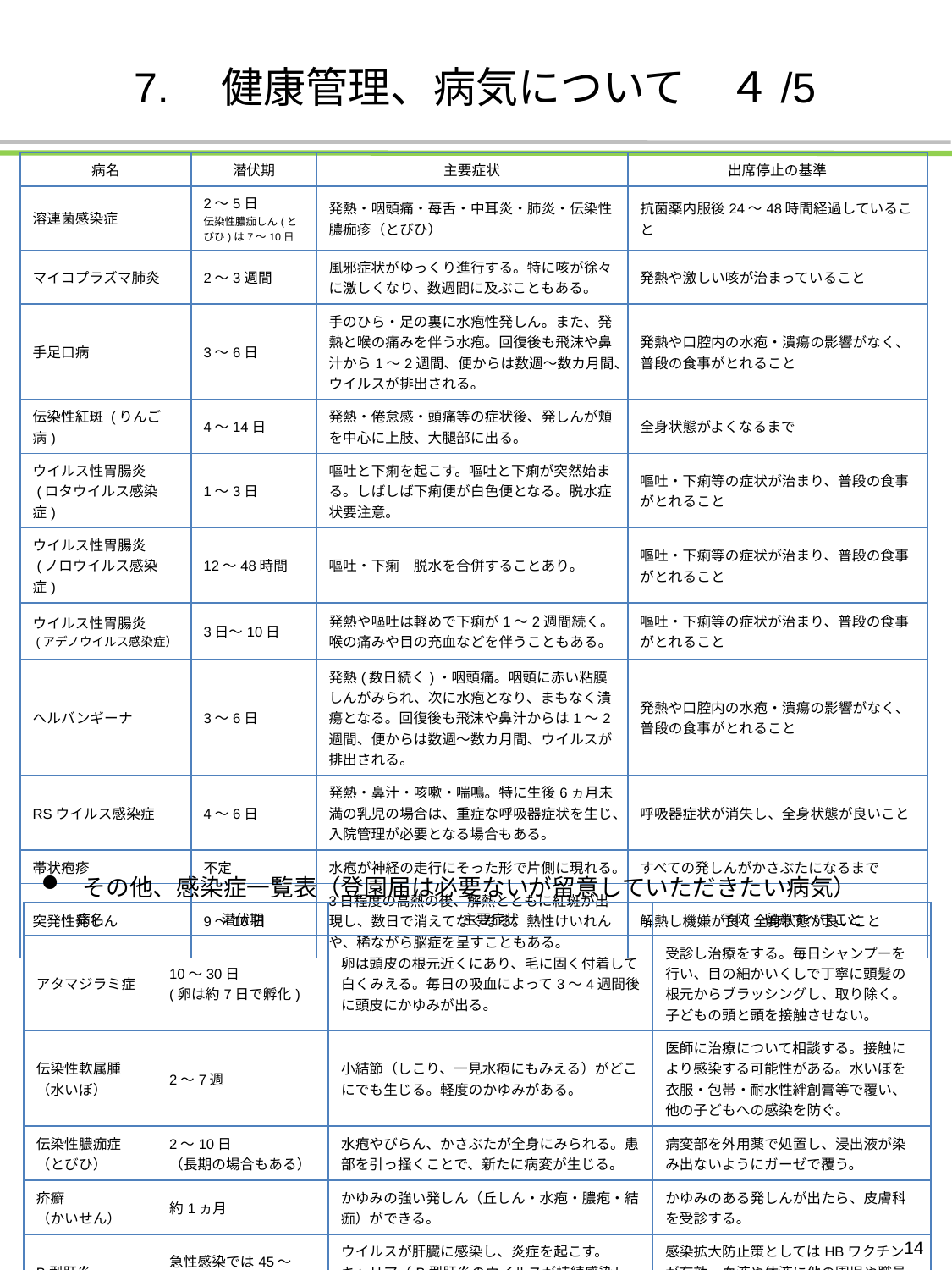

# 7.　健康管理、病気について　４/5
| 病名 | 潜伏期 | 主要症状 | 出席停止の基準 |
| --- | --- | --- | --- |
| 溶連菌感染症 | 2～5日 伝染性膿痂しん(とびひ)は7～10日 | 発熱・咽頭痛・苺舌・中耳炎・肺炎・伝染性膿痂疹（とびひ） | 抗菌薬内服後24～48時間経過していること |
| マイコプラズマ肺炎 | 2～3週間 | 風邪症状がゆっくり進行する。特に咳が徐々に激しくなり、数週間に及ぶこともある。 | 発熱や激しい咳が治まっていること |
| 手足口病 | 3～6日 | 手のひら・足の裏に水疱性発しん。また、発熱と喉の痛みを伴う水疱。回復後も飛沫や鼻汁から1～2週間、便からは数週～数カ月間、ウイルスが排出される。 | 発熱や口腔内の水疱・潰瘍の影響がなく、普段の食事がとれること |
| 伝染性紅斑 (りんご病) | 4～14日 | 発熱・倦怠感・頭痛等の症状後、発しんが頬を中心に上肢、大腿部に出る。 | 全身状態がよくなるまで |
| ウイルス性胃腸炎 (ロタウイルス感染症) | 1～3日 | 嘔吐と下痢を起こす。嘔吐と下痢が突然始まる。しばしば下痢便が白色便となる。脱水症状要注意。 | 嘔吐・下痢等の症状が治まり、普段の食事がとれること |
| ウイルス性胃腸炎 (ノロウイルス感染症) | 12～48時間 | 嘔吐・下痢　脱水を合併することあり。 | 嘔吐・下痢等の症状が治まり、普段の食事がとれること |
| ウイルス性胃腸炎 (アデノウイルス感染症） | 3日～10日 | 発熱や嘔吐は軽めで下痢が1～2週間続く。喉の痛みや目の充血などを伴うこともある。 | 嘔吐・下痢等の症状が治まり、普段の食事がとれること |
| ヘルバンギーナ | 3～6日 | 発熱(数日続く)・咽頭痛。咽頭に赤い粘膜しんがみられ、次に水疱となり、まもなく潰瘍となる。回復後も飛沫や鼻汁からは1～2週間、便からは数週～数カ月間、ウイルスが排出される。 | 発熱や口腔内の水疱・潰瘍の影響がなく、普段の食事がとれること |
| RSウイルス感染症 | 4～6日 | 発熱・鼻汁・咳嗽・喘鳴。特に生後6ヵ月未満の乳児の場合は、重症な呼吸器症状を生じ、入院管理が必要となる場合もある。 | 呼吸器症状が消失し、全身状態が良いこと |
| 帯状疱疹 | 不定 | 水疱が神経の走行にそった形で片側に現れる。 | すべての発しんがかさぶたになるまで |
| 突発性発しん | 9～10日 | 3日程度の高熱の後、解熱とともに紅斑が出現し、数日で消えてなくなる。熱性けいれんや、稀ながら脳症を呈すこともある。 | 解熱し機嫌が良く全身状態が良いこと |
2023年度　11月１日変更
登園許可書対象だった感染症を
登園届対象に変更

2023年度　5月8日追加
コロナ感染症をインフルエンザと同様の対応に変更するため、登園許可書が望ましい感染症と位置づけました。

その他、感染症一覧表（登園届は必要ないが留意していただきたい病気）

| 病名 | 潜伏期 | 主要症状 | 予防・留意すべきこと |
| --- | --- | --- | --- |
| アタマジラミ症 | 10～30日 (卵は約7日で孵化) | 卵は頭皮の根元近くにあり、毛に固く付着して白くみえる。毎日の吸血によって3～4週間後に頭皮にかゆみが出る。 | 受診し治療をする。毎日シャンプーを行い、目の細かいくしで丁寧に頭髪の根元からブラッシングし、取り除く。 子どもの頭と頭を接触させない。 |
| 伝染性軟属腫（水いぼ） | 2～7週 | 小結節（しこり、一見水疱にもみえる）がどこにでも生じる。軽度のかゆみがある。 | 医師に治療について相談する。接触により感染する可能性がある。水いぼを衣服・包帯・耐水性絆創膏等で覆い、他の子どもへの感染を防ぐ。 |
| 伝染性膿痂症（とびひ） | 2～10日 （長期の場合もある） | 水疱やびらん、かさぶたが全身にみられる。患部を引っ掻くことで、新たに病変が生じる。 | 病変部を外用薬で処置し、浸出液が染み出ないようにガーゼで覆う。 |
| 疥癬 （かいせん） | 約1ヵ月 | かゆみの強い発しん（丘しん・水疱・膿疱・結痂）ができる。 | かゆみのある発しんが出たら、皮膚科を受診する。 |
| B型肝炎 | 急性感染では45～160日(平均90日) | ウイルスが肝臓に感染し、炎症を起こす。 キャリア（B型肝炎のウイルスが持続感染している人）は自覚症状はない。 | 感染拡大防止策としてはHBワクチンが有効。血液や体液に他の園児や職員が直接接触しないように注意。 |
14